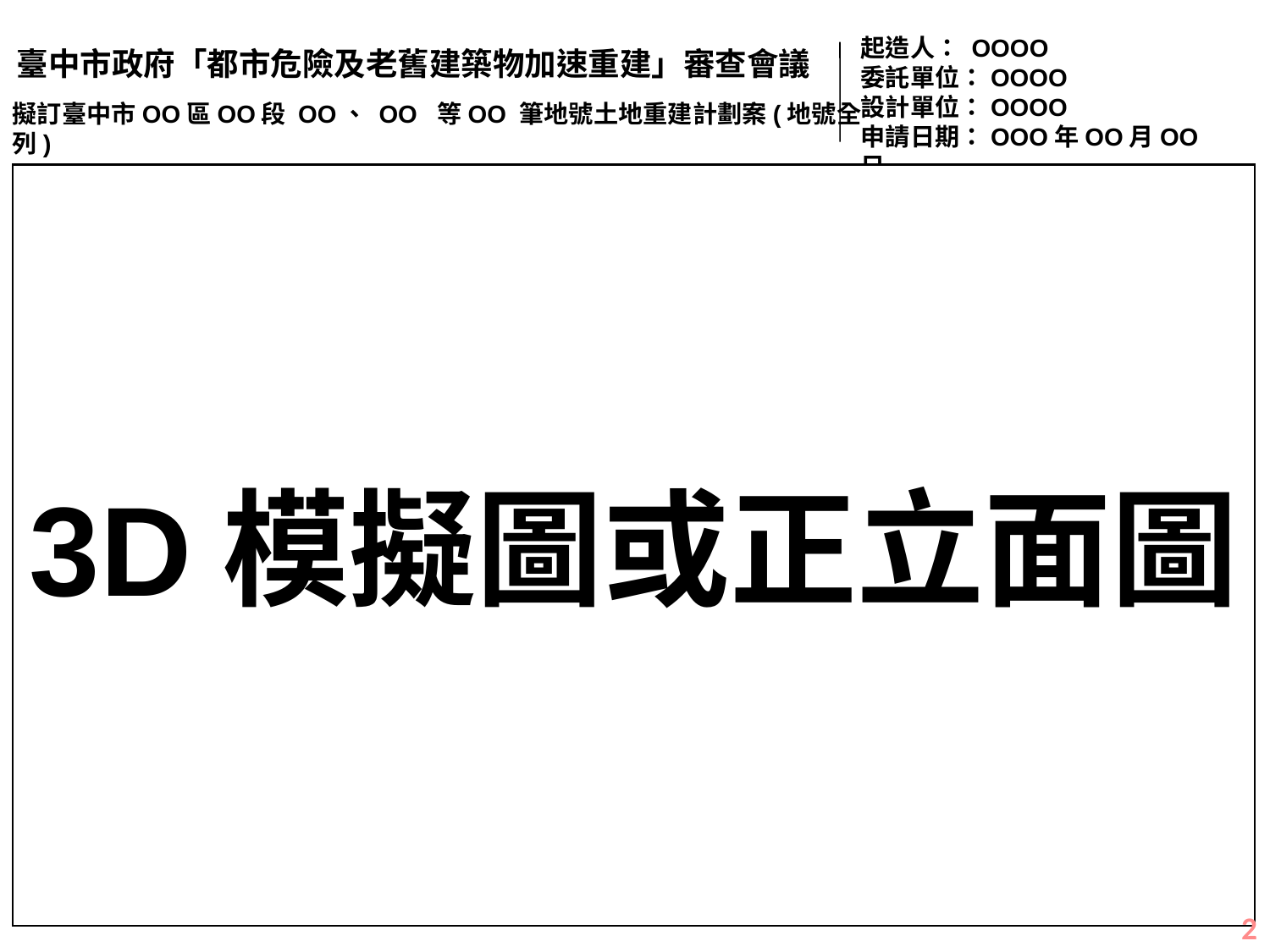

起造人： OOOO
委託單位：OOOO
設計單位：OOOO
申請日期：OOO年OO月OO日
臺中市政府「都市危險及老舊建築物加速重建」審查會議

擬訂臺中市OO區OO段 OO、 OO  等OO 筆地號土地重建計劃案(地號全列)
3D模擬圖或正立面圖

2